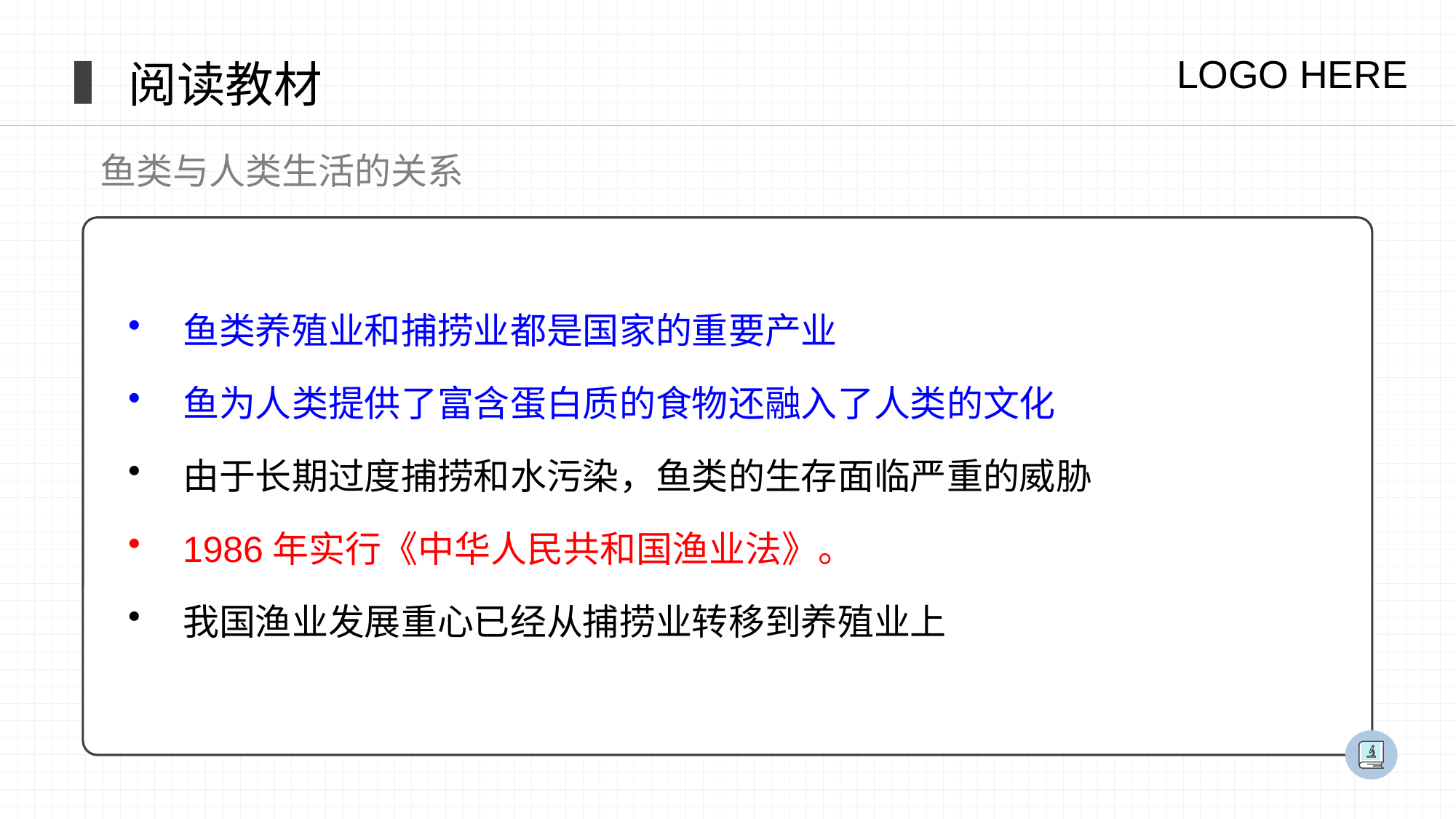

阅读教材
鱼类与人类生活的关系
鱼类养殖业和捕捞业都是国家的重要产业
鱼为人类提供了富含蛋白质的食物还融入了人类的文化
由于长期过度捕捞和水污染，鱼类的生存面临严重的威胁
1986年实行《中华人民共和国渔业法》。
我国渔业发展重心已经从捕捞业转移到养殖业上